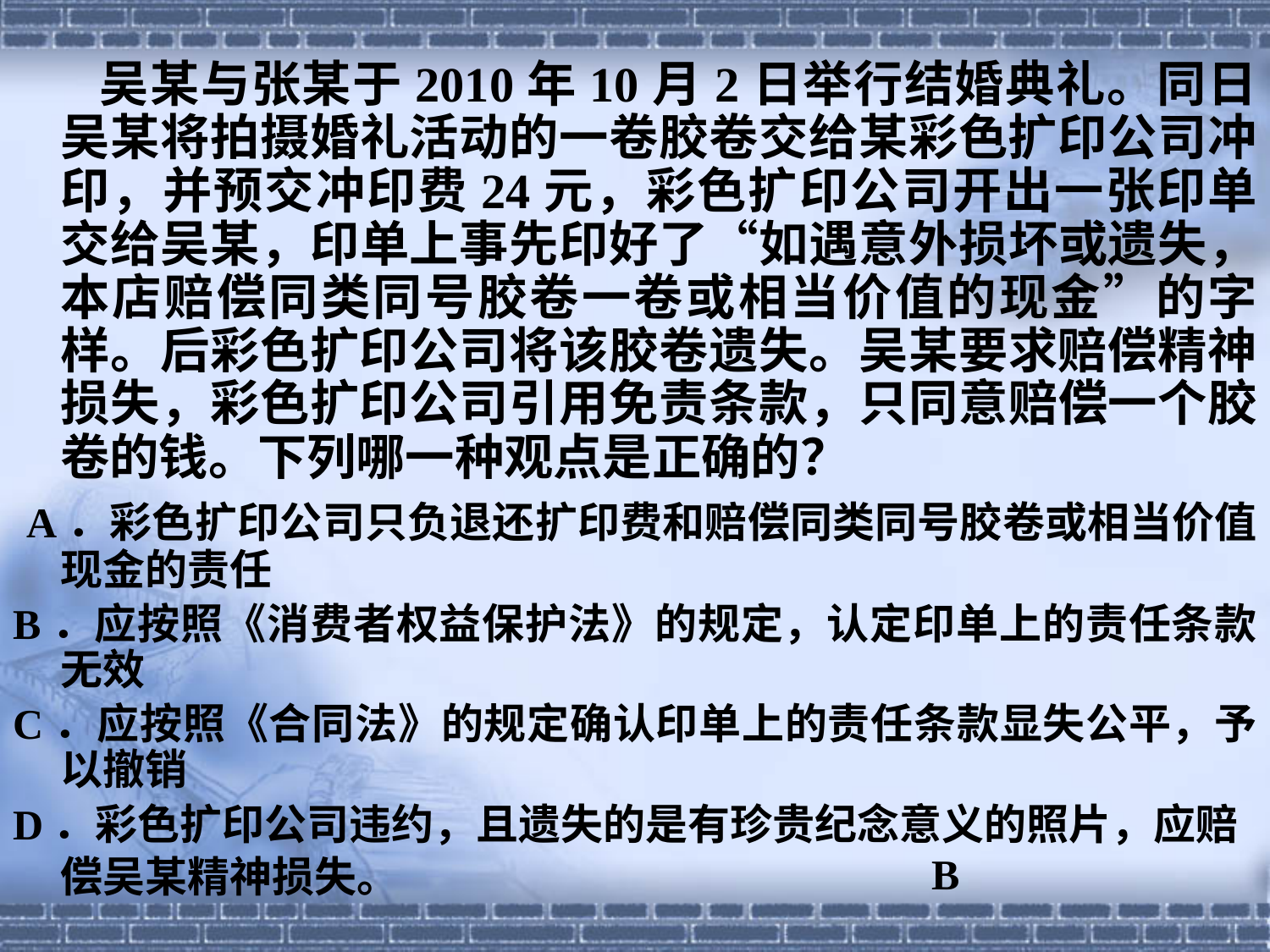

吴某与张某于2010年10月2日举行结婚典礼。同日吴某将拍摄婚礼活动的一卷胶卷交给某彩色扩印公司冲印，并预交冲印费24元，彩色扩印公司开出一张印单交给吴某，印单上事先印好了“如遇意外损坏或遗失，本店赔偿同类同号胶卷一卷或相当价值的现金”的字样。后彩色扩印公司将该胶卷遗失。吴某要求赔偿精神损失，彩色扩印公司引用免责条款，只同意赔偿一个胶卷的钱。下列哪一种观点是正确的？
 A．彩色扩印公司只负退还扩印费和赔偿同类同号胶卷或相当价值现金的责任
B．应按照《消费者权益保护法》的规定，认定印单上的责任条款无效
C．应按照《合同法》的规定确认印单上的责任条款显失公平，予以撤销
D．彩色扩印公司违约，且遗失的是有珍贵纪念意义的照片，应赔偿吴某精神损失。
B